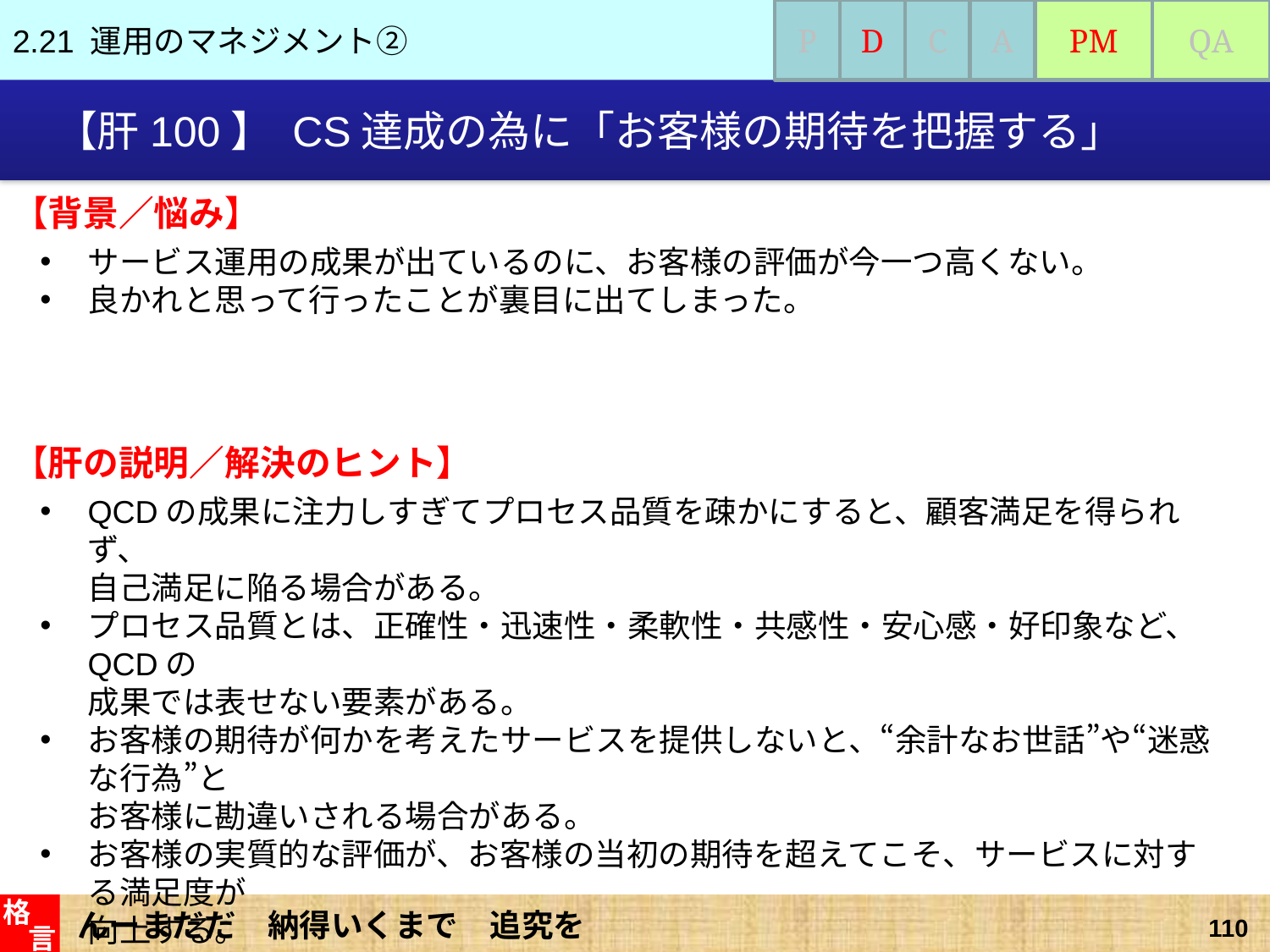

2.21 運用のマネジメント②
P
D
C
A
PM
QA
# 【肝100】 CS達成の為に「お客様の期待を把握する」
【背景／悩み】
サービス運用の成果が出ているのに、お客様の評価が今一つ高くない。
良かれと思って行ったことが裏目に出てしまった。
【肝の説明／解決のヒント】
QCDの成果に注力しすぎてプロセス品質を疎かにすると、顧客満足を得られず、
自己満足に陥る場合がある。
プロセス品質とは、正確性・迅速性・柔軟性・共感性・安心感・好印象など、QCDの
成果では表せない要素がある。
お客様の期待が何かを考えたサービスを提供しないと、“余計なお世話”や“迷惑な行為”と
お客様に勘違いされる場合がある。
お客様の実質的な評価が、お客様の当初の期待を超えてこそ、サービスに対する満足度が
向上する。
んーまだだ　納得いくまで　追究を
格
言
110